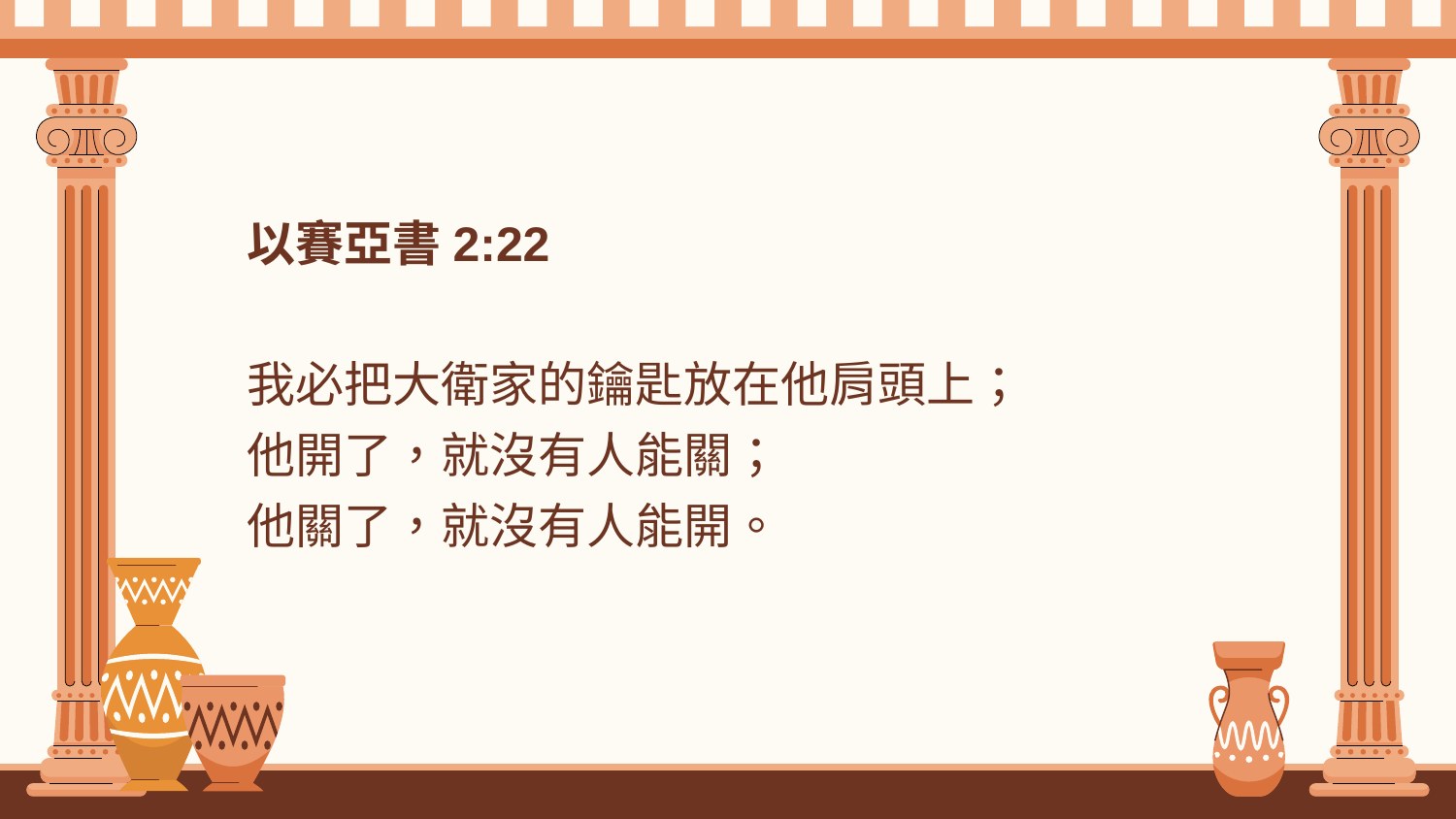

以賽亞書2:22

我必把大衛家的鑰匙放在他肩頭上；
他開了，就沒有人能關；
他關了，就沒有人能開。